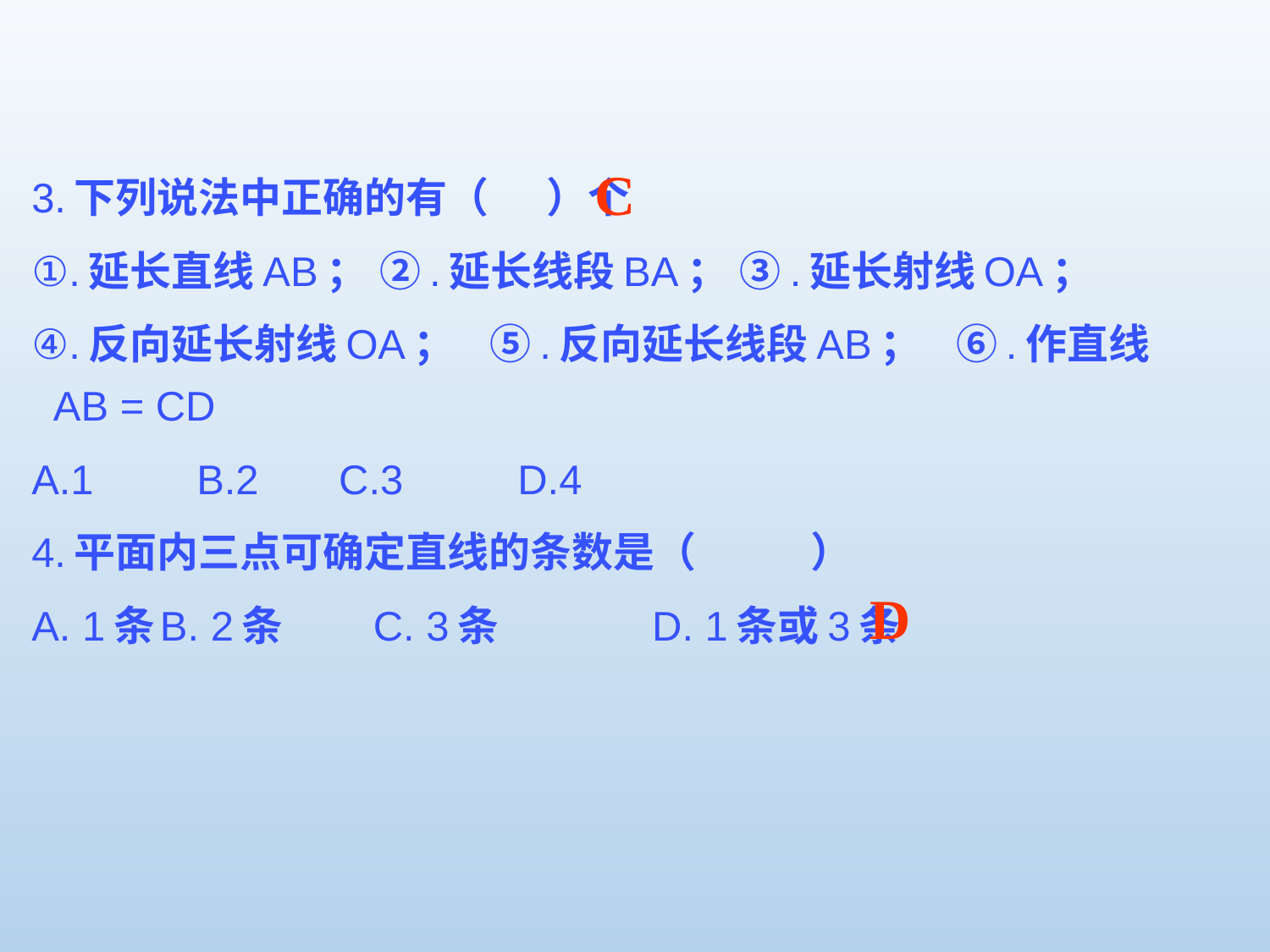

3.下列说法中正确的有（     ）个
①.延长直线AB； ②.延长线段BA； ③.延长射线OA；
④.反向延长射线OA；   ⑤.反向延长线段AB；   ⑥.作直线AB = CD
A.1         B.2       C.3          D.4
4.平面内三点可确定直线的条数是（          ）
A. 1条	B. 2条  	C. 3条	     D. 1条或3条
C
D